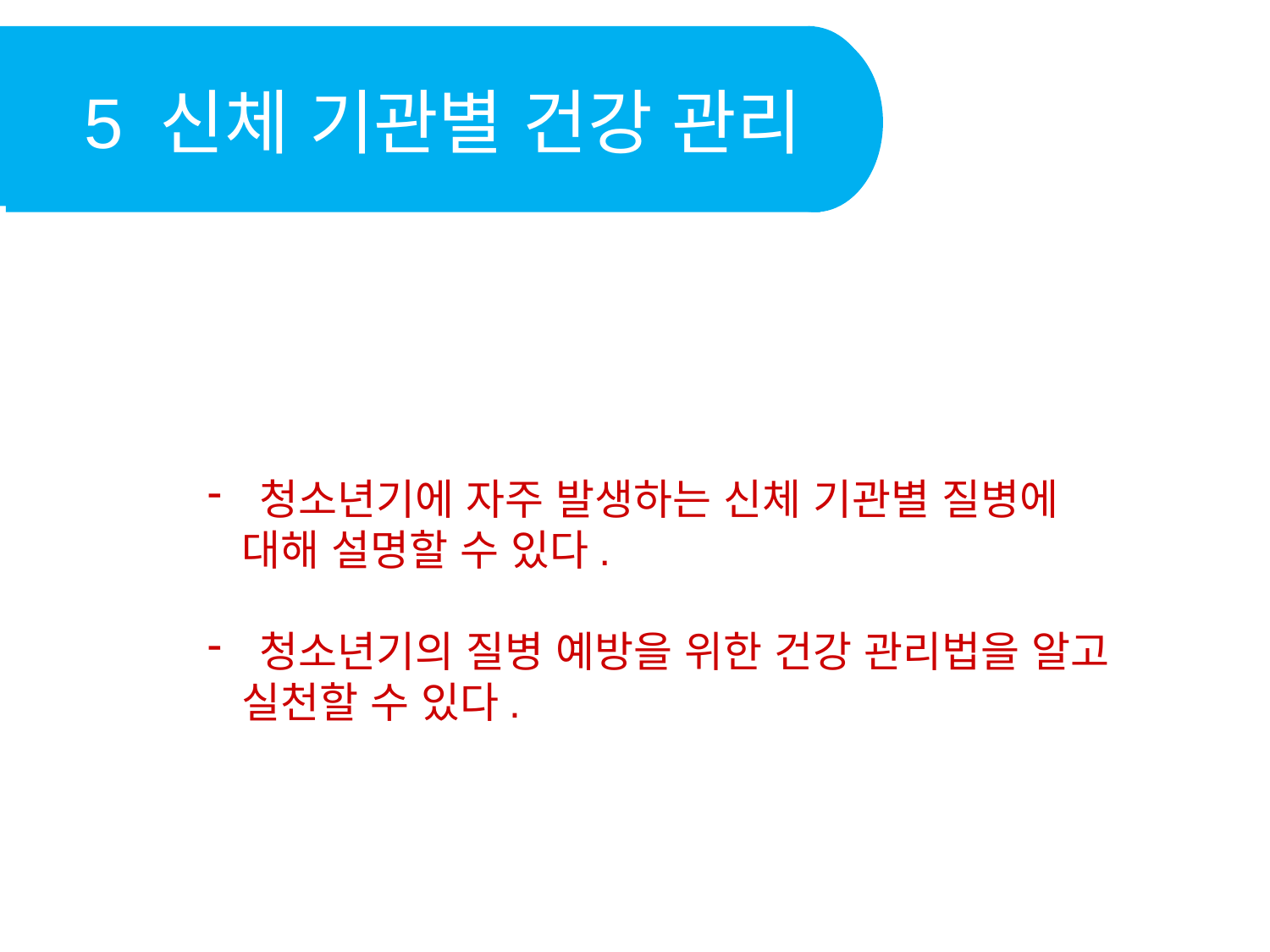

5 신체 기관별 건강 관리

 청소년기에 자주 발생하는 신체 기관별 질병에
  대해 설명할 수 있다.

 청소년기의 질병 예방을 위한 건강 관리법을 알고
  실천할 수 있다.